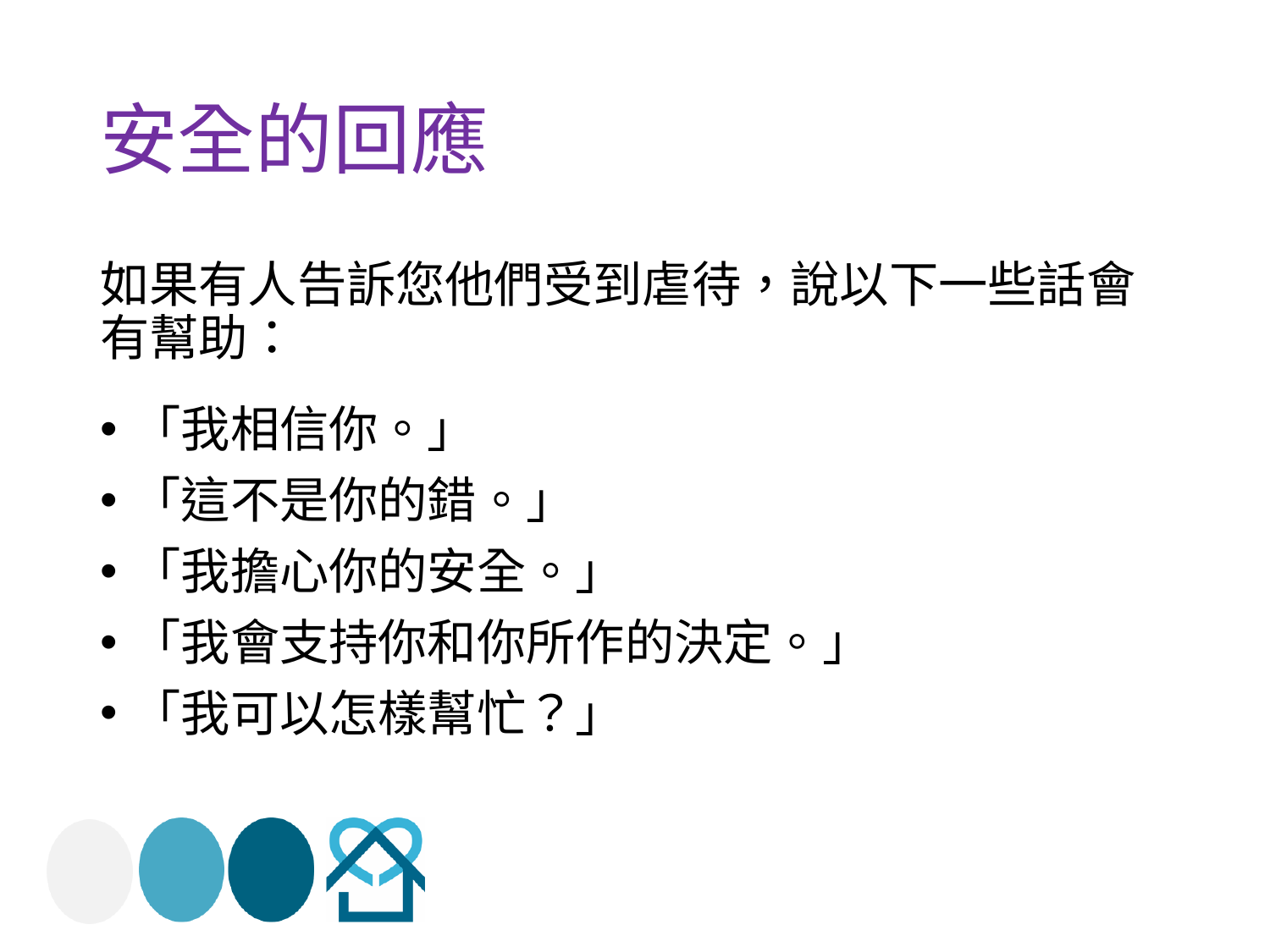

# 安全的回應
如果有人告訴您他們受到虐待，說以下一些話會有幫助：
「我相信你。」
「這不是你的錯。」
「我擔心你的安全。」
「我會支持你和你所作的決定。」
「我可以怎樣幫忙？」